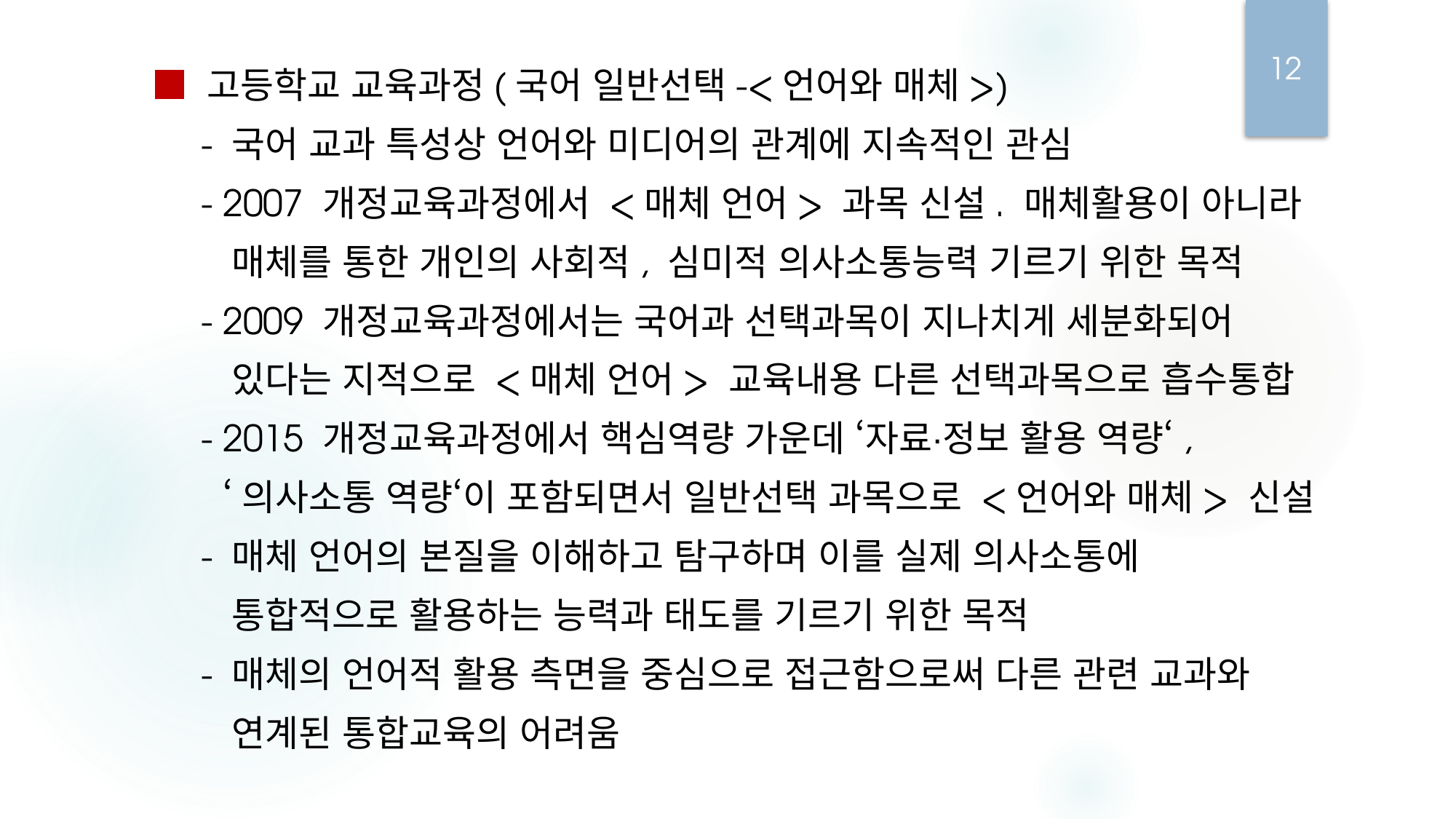

12
    ■ 고등학교 교육과정(국어 일반선택-<언어와 매체>)
         - 국어 교과 특성상 언어와 미디어의 관계에 지속적인 관심
         - 2007 개정교육과정에서 <매체 언어> 과목 신설. 매체활용이 아니라
           매체를 통한 개인의 사회적, 심미적 의사소통능력 기르기 위한 목적
         - 2009 개정교육과정에서는 국어과 선택과목이 지나치게 세분화되어
           있다는 지적으로 <매체 언어> 교육내용 다른 선택과목으로 흡수통합
         - 2015 개정교육과정에서 핵심역량 가운데 ‘자료∙정보 활용 역량‘,
           ‘의사소통 역량‘이 포함되면서 일반선택 과목으로 <언어와 매체> 신설
         - 매체 언어의 본질을 이해하고 탐구하며 이를 실제 의사소통에
           통합적으로 활용하는 능력과 태도를 기르기 위한 목적
         - 매체의 언어적 활용 측면을 중심으로 접근함으로써 다른 관련 교과와
           연계된 통합교육의 어려움